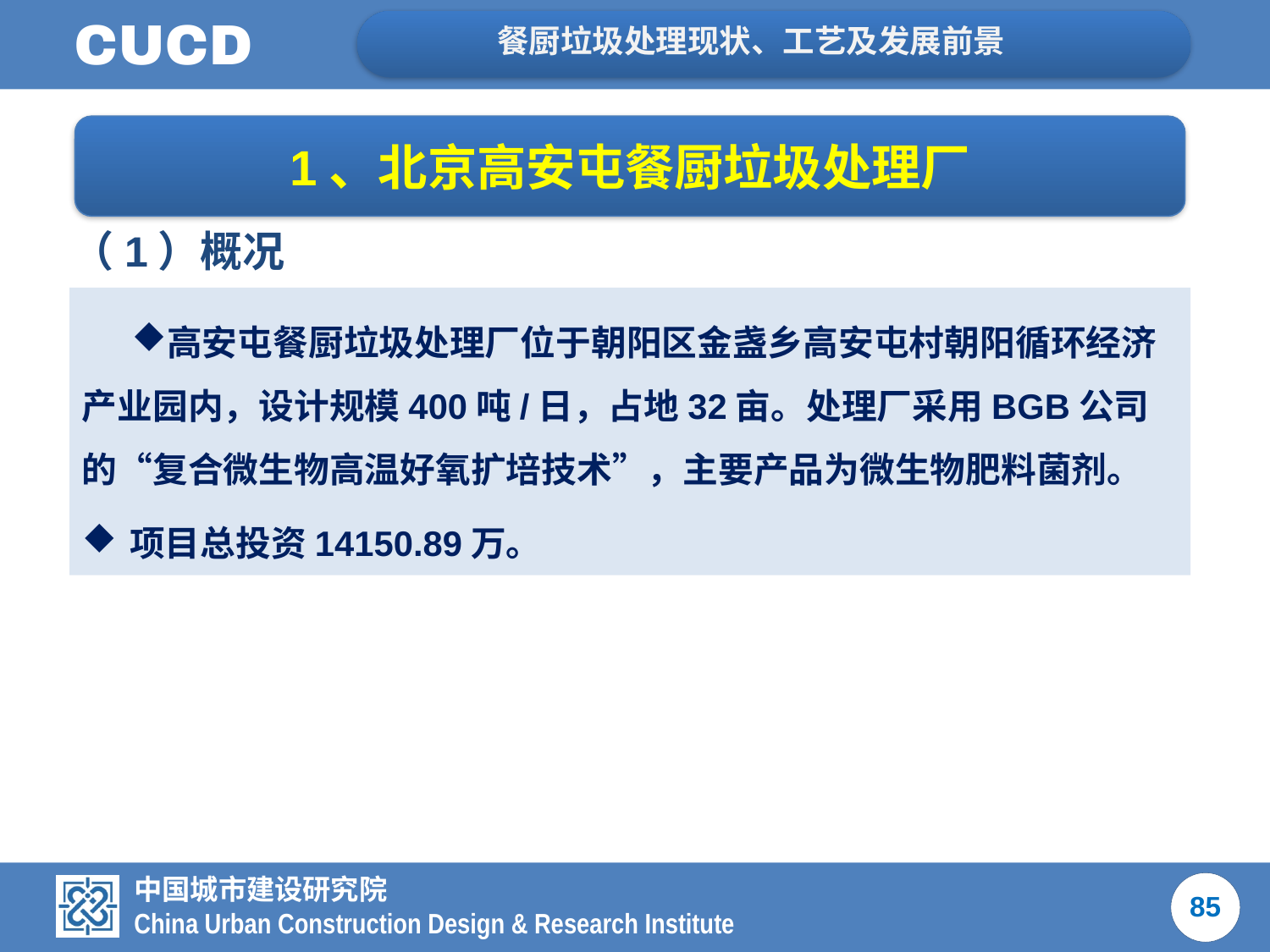

1、北京高安屯餐厨垃圾处理厂
（1）概况
高安屯餐厨垃圾处理厂位于朝阳区金盏乡高安屯村朝阳循环经济产业园内，设计规模400吨/日，占地32亩。处理厂采用BGB公司的“复合微生物高温好氧扩培技术”，主要产品为微生物肥料菌剂。
项目总投资14150.89万。
85